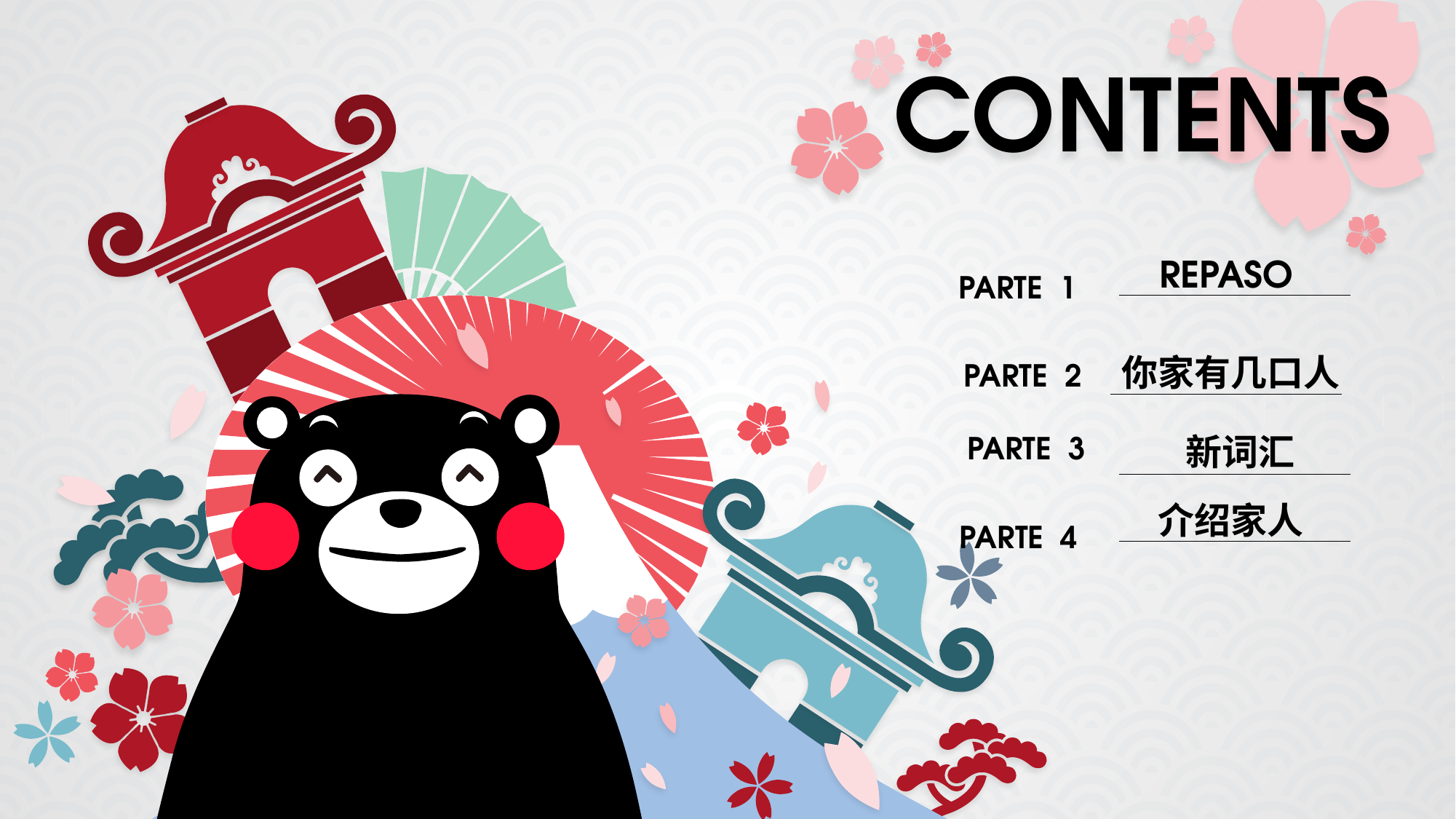

CONTENTS

REPASO
PARTE  1

你家有几口人
PARTE  2

PARTE  3
新词汇

介绍家人

PARTE  4